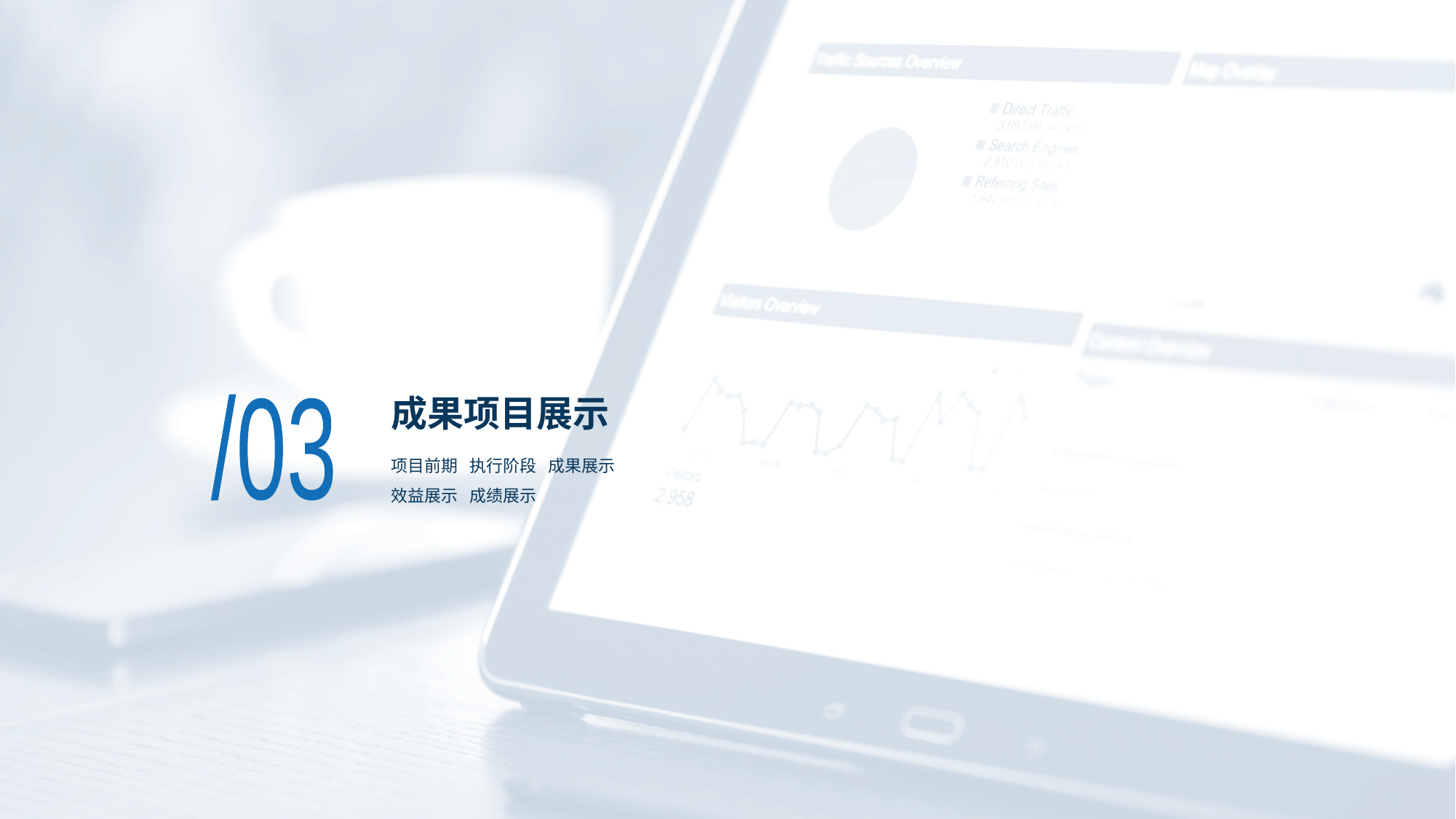

# 成果项目展示
/03
项目前期   执行阶段   成果展示
效益展示   成绩展示